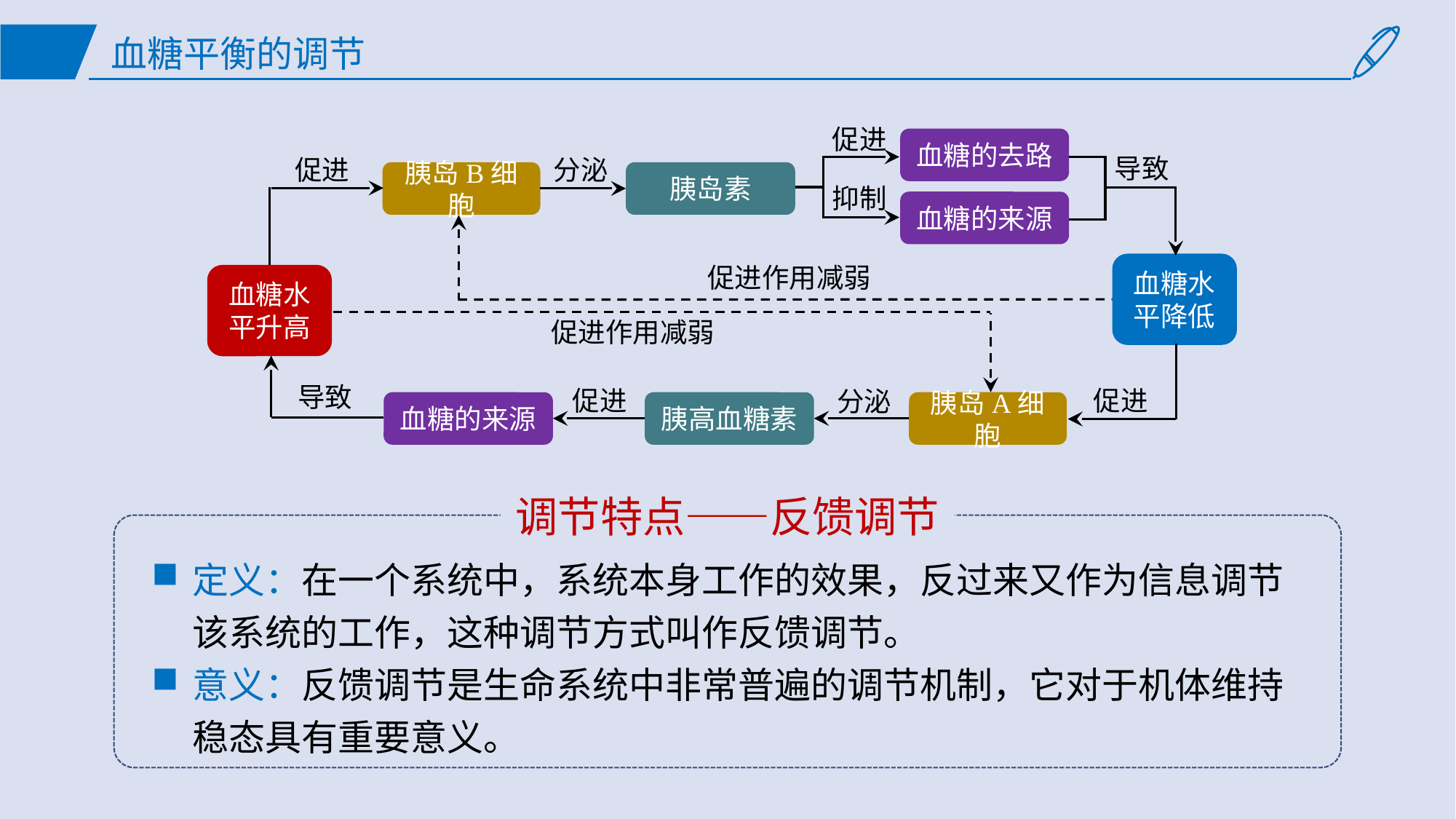

# 血糖平衡的调节
促进

抑制
血糖的去路
导致

促进
分泌
胰岛B细胞
胰岛素
血糖的来源
血糖水平降低
促进作用减弱
血糖水平升高
促进作用减弱
导致
促进
促进
分泌
血糖的来源
胰高血糖素
胰岛A细胞
调节特点——反馈调节

定义：在一个系统中，系统本身工作的效果，反过来又作为信息调节该系统的工作，这种调节方式叫作反馈调节。
意义：反馈调节是生命系统中非常普遍的调节机制，它对于机体维持稳态具有重要意义。